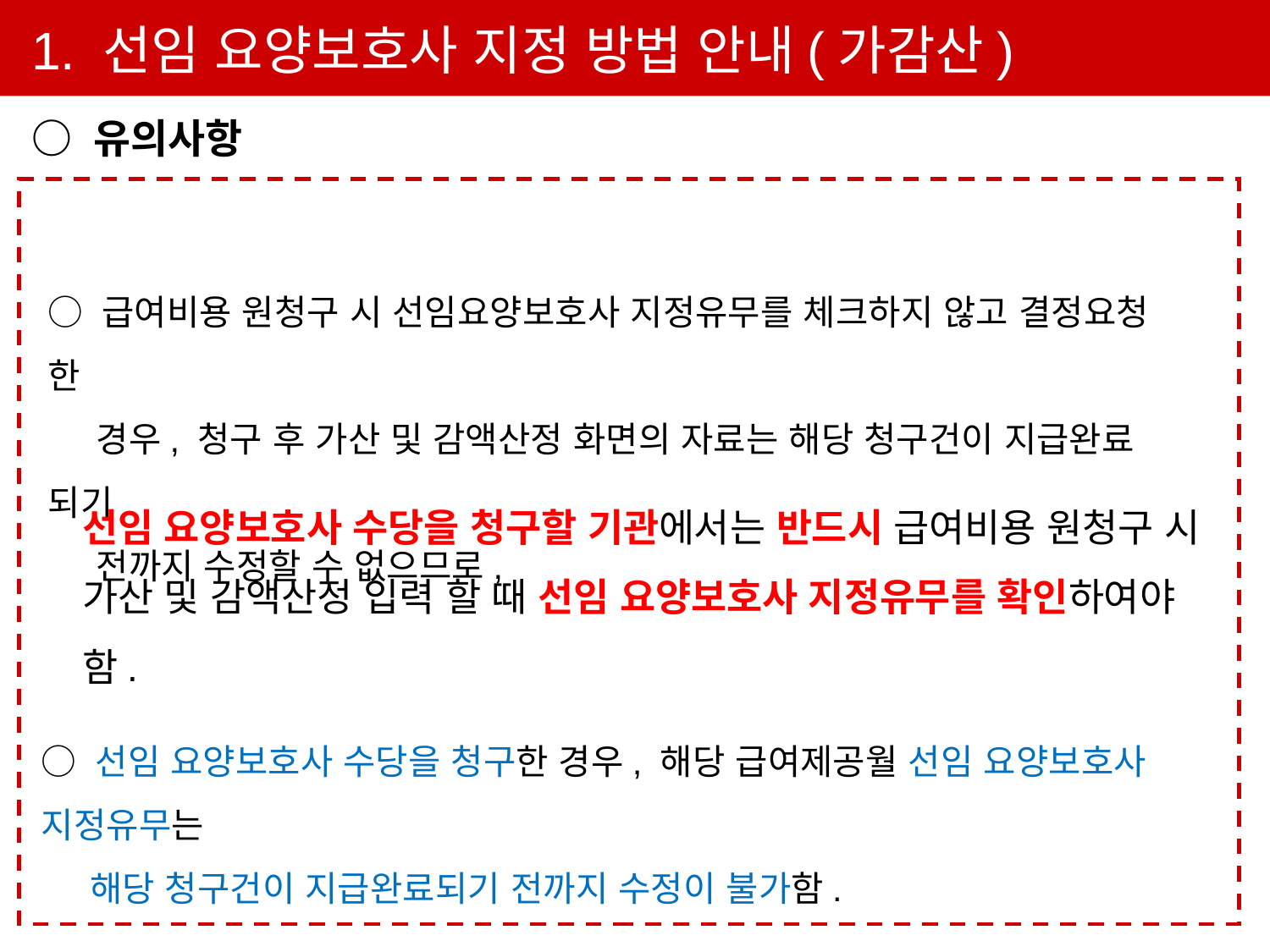

1. 선임 요양보호사 지정 방법 안내(가감산)
○ 유의사항

○ 급여비용 원청구 시 선임요양보호사 지정유무를 체크하지 않고 결정요청 한
    경우, 청구 후 가산 및 감액산정 화면의 자료는 해당 청구건이 지급완료 되기
    전까지 수정할 수 없으므로,
선임 요양보호사 수당을 청구할 기관에서는 반드시 급여비용 원청구 시
가산 및 감액산정 입력 할 때 선임 요양보호사 지정유무를 확인하여야 함.

○ 선임 요양보호사 수당을 청구한 경우, 해당 급여제공월 선임 요양보호사 지정유무는
    해당 청구건이 지급완료되기 전까지 수정이 불가함.